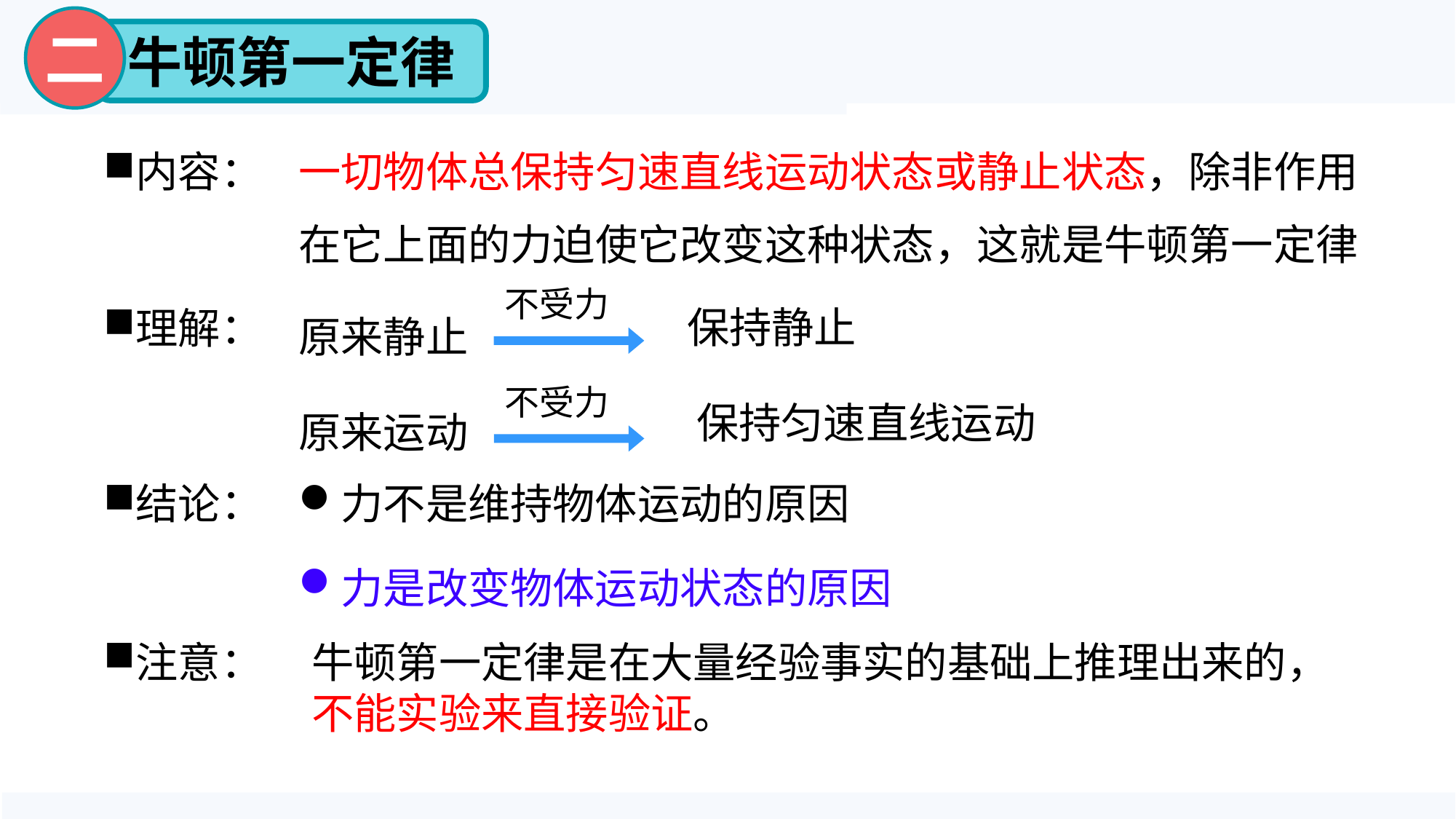

二
牛顿第一定律

内容：
一切物体总保持匀速直线运动状态或静止状态，除非作用在它上面的力迫使它改变这种状态，这就是牛顿第一定律
不受力

保持静止
理解：
原来静止
不受力

保持匀速直线运动
原来运动
结论：
力不是维持物体运动的原因
力是改变物体运动状态的原因
注意：
牛顿第一定律是在大量经验事实的基础上推理出来的，不能实验来直接验证。